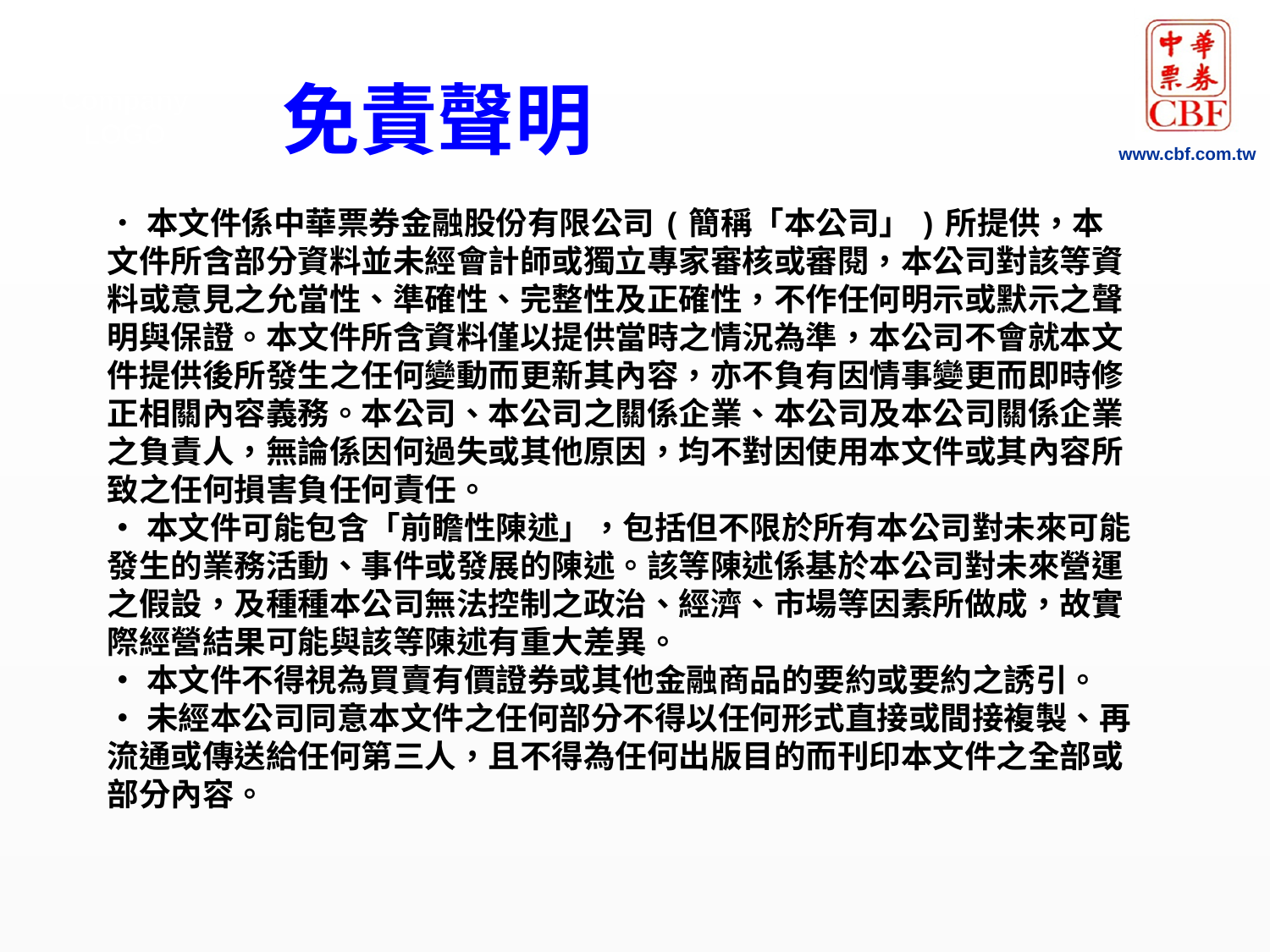

免責聲明
Company LOGO
•本文件係中華票券金融股份有限公司(簡稱「本公司」)所提供，本文件所含部分資料並未經會計師或獨立專家審核或審閱，本公司對該等資料或意見之允當性、準確性、完整性及正確性，不作任何明示或默示之聲明與保證。本文件所含資料僅以提供當時之情況為準，本公司不會就本文件提供後所發生之任何變動而更新其內容，亦不負有因情事變更而即時修正相關內容義務。本公司、本公司之關係企業、本公司及本公司關係企業之負責人，無論係因何過失或其他原因，均不對因使用本文件或其內容所致之任何損害負任何責任。
•本文件可能包含「前瞻性陳述」，包括但不限於所有本公司對未來可能發生的業務活動、事件或發展的陳述。該等陳述係基於本公司對未來營運之假設，及種種本公司無法控制之政治、經濟、市場等因素所做成，故實際經營結果可能與該等陳述有重大差異。
•本文件不得視為買賣有價證券或其他金融商品的要約或要約之誘引。
•未經本公司同意本文件之任何部分不得以任何形式直接或間接複製、再流通或傳送給任何第三人，且不得為任何出版目的而刊印本文件之全部或部分內容。